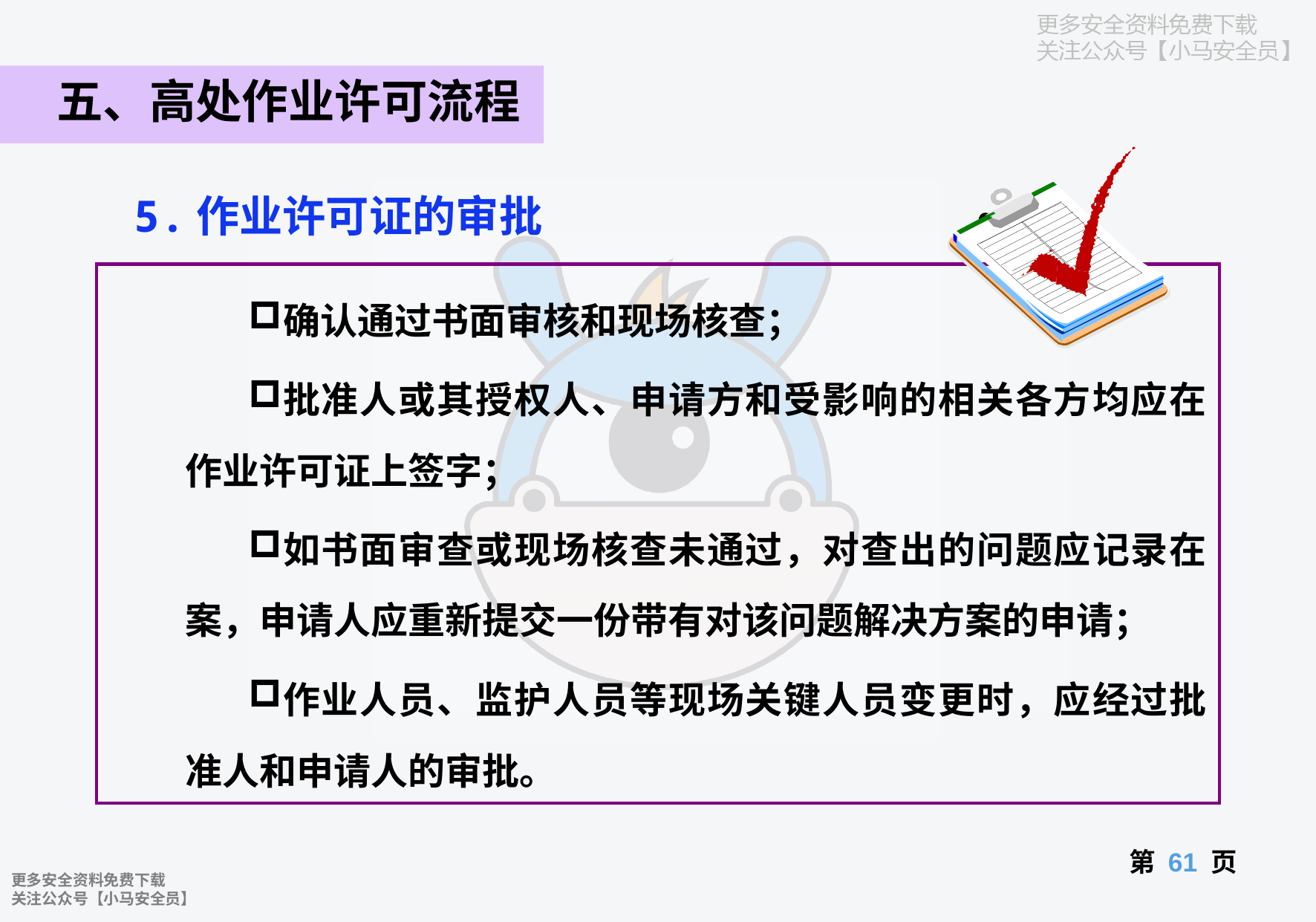

五、高处作业许可流程

 5.作业许可证的审批
确认通过书面审核和现场核查；
批准人或其授权人、申请方和受影响的相关各方均应在作业许可证上签字；
如书面审查或现场核查未通过，对查出的问题应记录在案，申请人应重新提交一份带有对该问题解决方案的申请；
作业人员、监护人员等现场关键人员变更时，应经过批准人和申请人的审批。
第 61 页